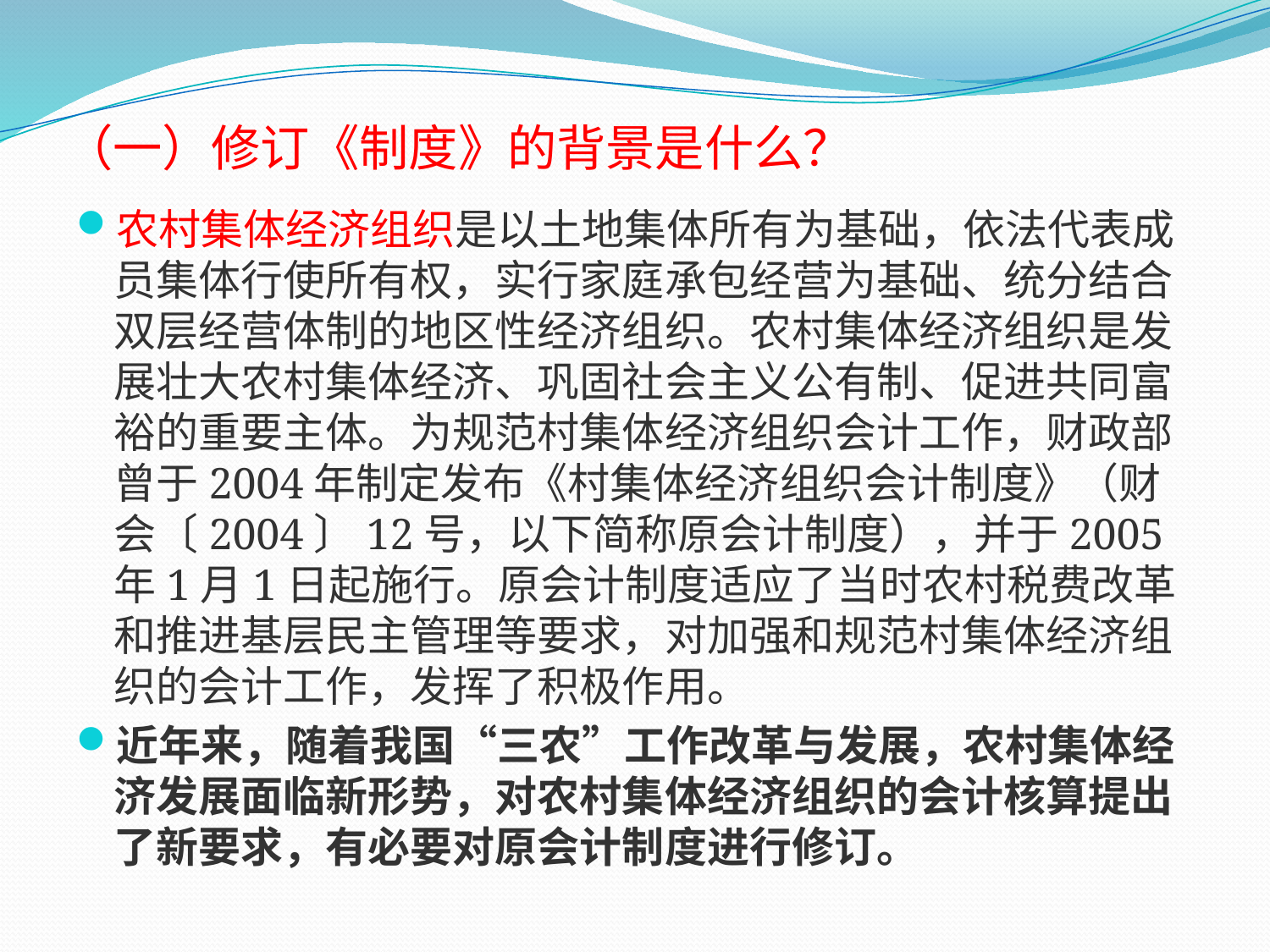

# （一）修订《制度》的背景是什么？
农村集体经济组织是以土地集体所有为基础，依法代表成员集体行使所有权，实行家庭承包经营为基础、统分结合双层经营体制的地区性经济组织。农村集体经济组织是发展壮大农村集体经济、巩固社会主义公有制、促进共同富裕的重要主体。为规范村集体经济组织会计工作，财政部曾于2004年制定发布《村集体经济组织会计制度》（财会〔2004〕12号，以下简称原会计制度），并于2005年1月1日起施行。原会计制度适应了当时农村税费改革和推进基层民主管理等要求，对加强和规范村集体经济组织的会计工作，发挥了积极作用。
近年来，随着我国“三农”工作改革与发展，农村集体经济发展面临新形势，对农村集体经济组织的会计核算提出了新要求，有必要对原会计制度进行修订。